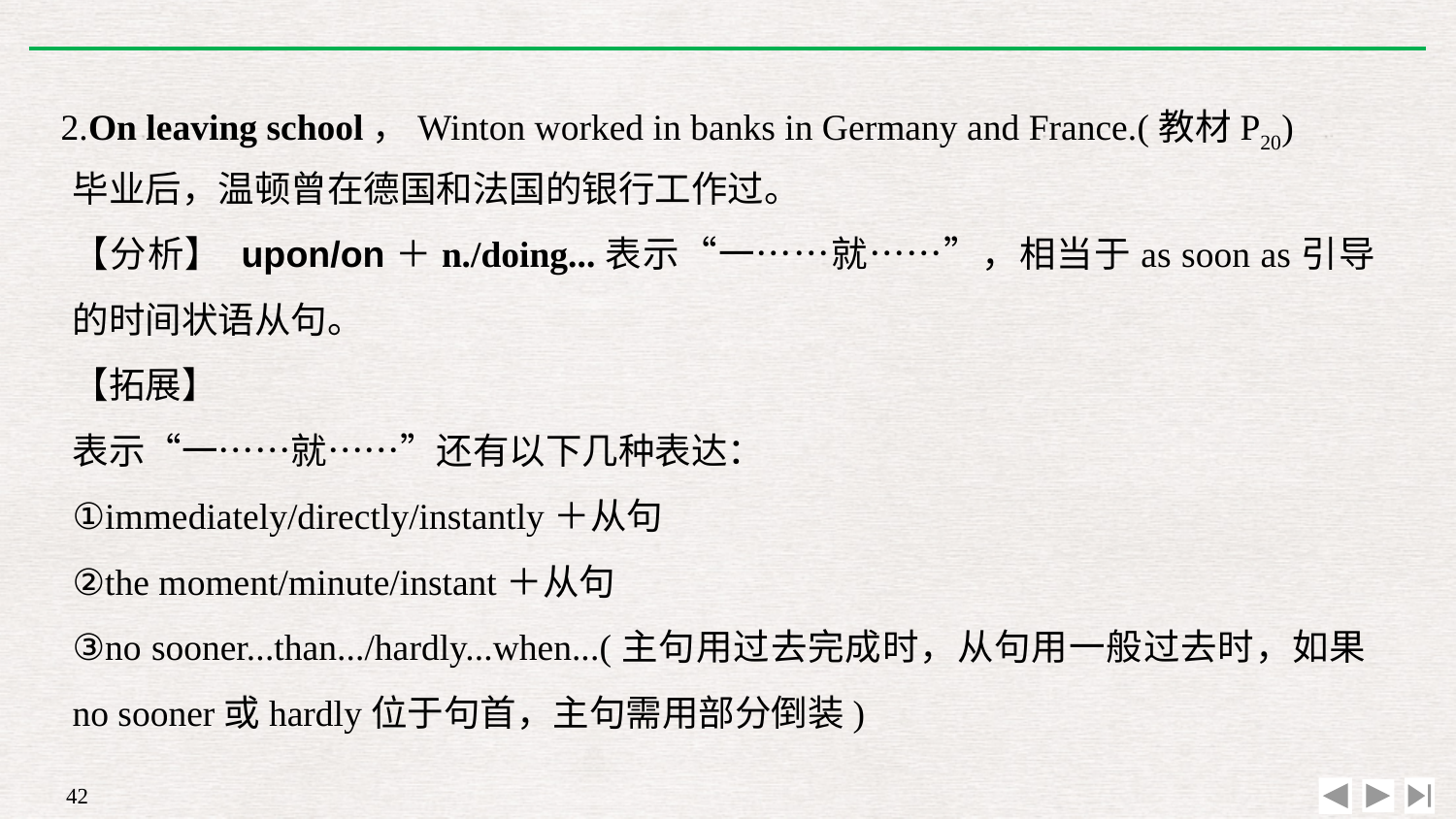

2.On leaving school，Winton worked in banks in Germany and France.(教材P20)
毕业后，温顿曾在德国和法国的银行工作过。
【分析】 upon/on＋n./doing...表示“一……就……”，相当于as soon as引导的时间状语从句。
【拓展】
表示“一……就……”还有以下几种表达：
①immediately/directly/instantly＋从句
②the moment/minute/instant＋从句
③no sooner...than.../hardly...when...(主句用过去完成时，从句用一般过去时，如果no sooner或hardly位于句首，主句需用部分倒装)